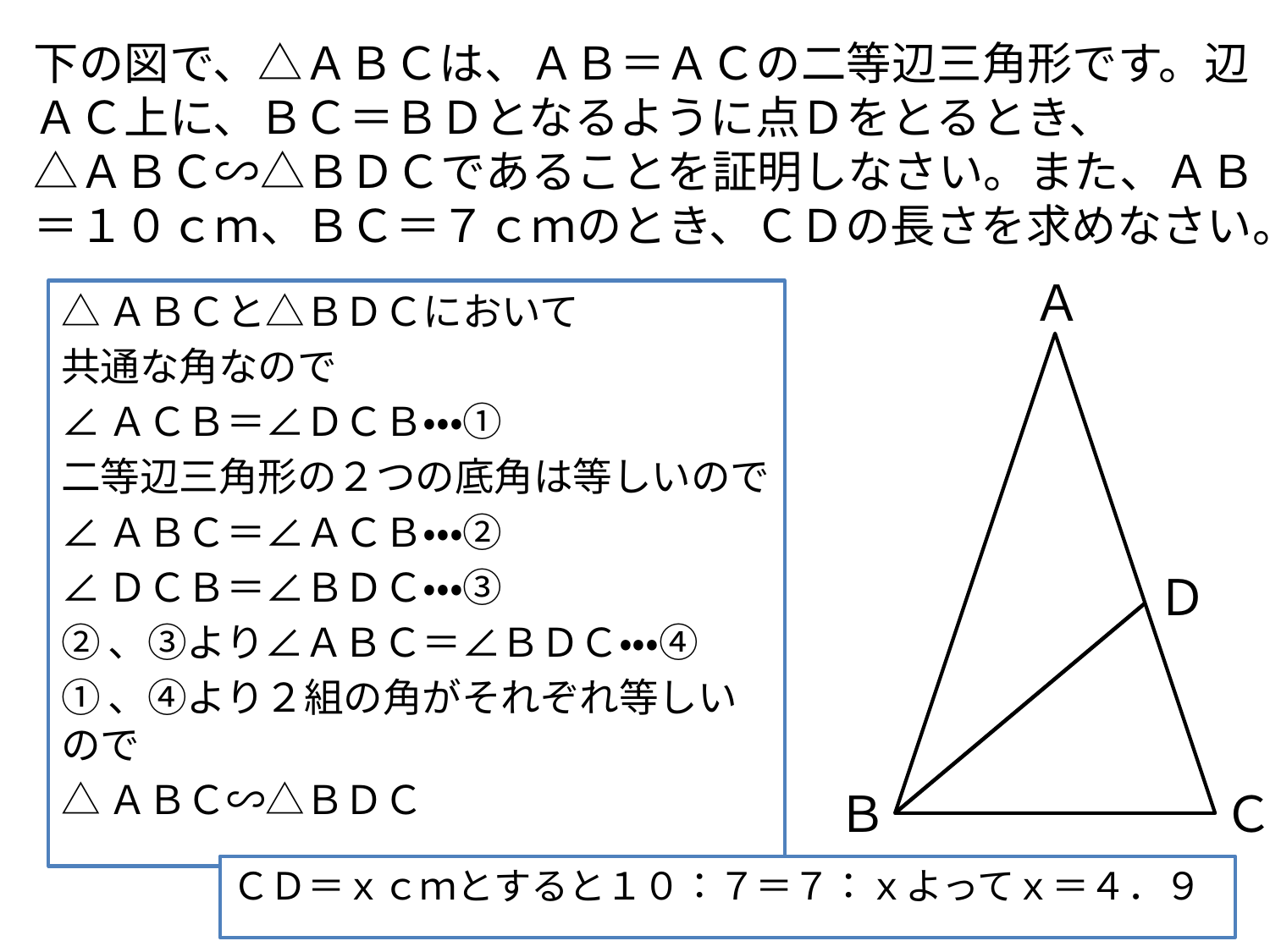

# 下の図で、△ＡＢＣは、ＡＢ＝ＡＣの二等辺三角形です。辺ＡＣ上に、ＢＣ＝ＢＤとなるように点Ｄをとるとき、 △ＡＢＣ∽△ＢＤＣであることを証明しなさい。また、ＡＢ＝１０ｃｍ、ＢＣ＝７ｃｍのとき、ＣＤの長さを求めなさい。
Ａ
△ＡＢＣと△ＢＤＣにおいて
共通な角なので
∠ＡＣＢ＝∠ＤＣＢ・・・①
二等辺三角形の２つの底角は等しいので
∠ＡＢＣ＝∠ＡＣＢ・・・②
∠ＤＣＢ＝∠ＢＤＣ・・・③
②、③より∠ＡＢＣ＝∠ＢＤＣ・・・④
①、④より２組の角がそれぞれ等しいので
△ＡＢＣ∽△ＢＤＣ

Ｄ
Ｂ
Ｃ
ＣＤ＝ｘｃｍとすると１０：７＝７：ｘよってｘ＝４．９